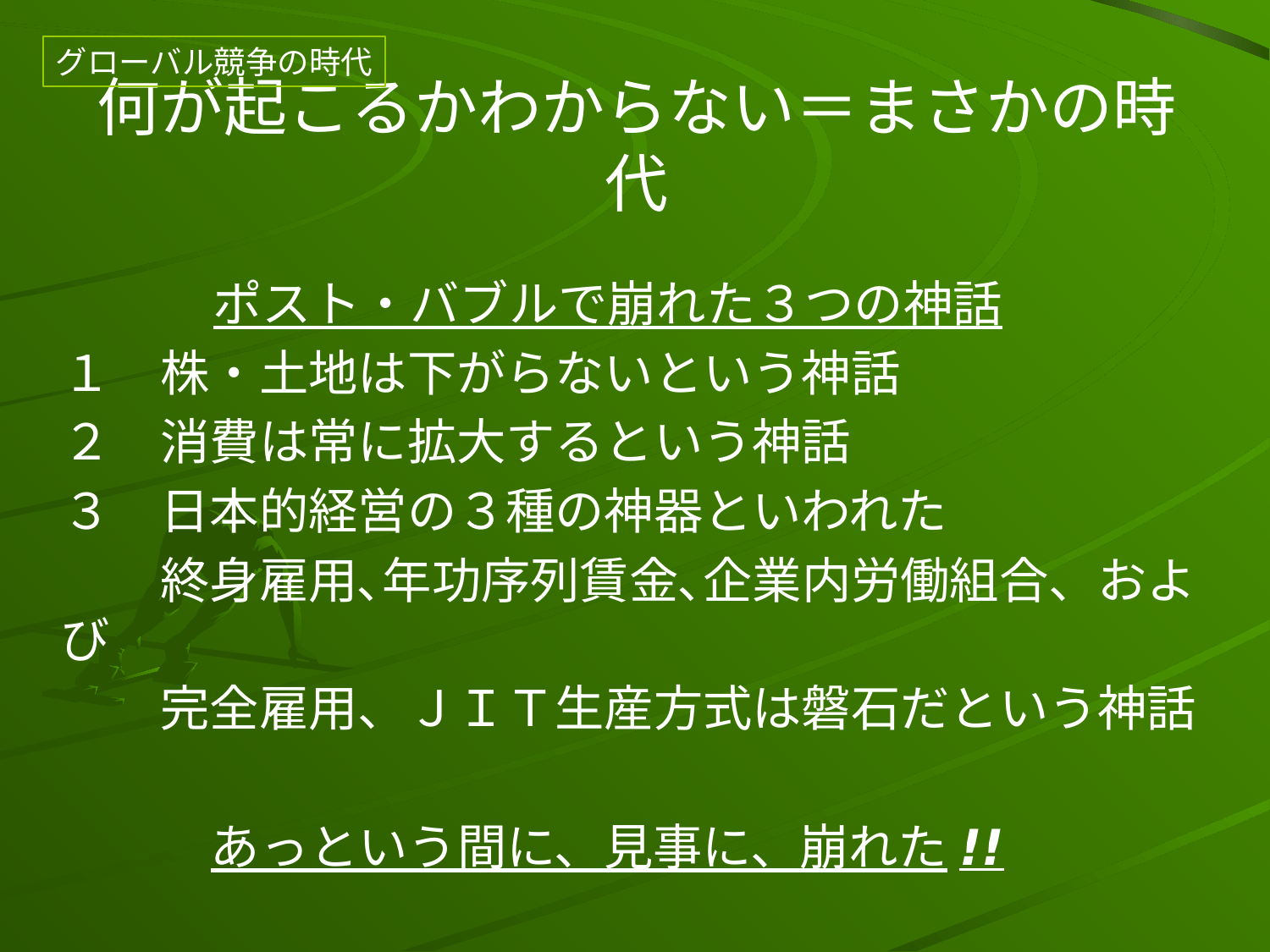

グローバル競争の時代
# 何が起こるかわからない＝まさかの時代
ポスト・バブルで崩れた３つの神話
　１　株・土地は下がらないという神話
　２　消費は常に拡大するという神話
　３　日本的経営の３種の神器といわれた
　　　終身雇用､年功序列賃金､企業内労働組合、および
　　　完全雇用、ＪＩＴ生産方式は磐石だという神話

あっという間に、見事に、崩れた!!